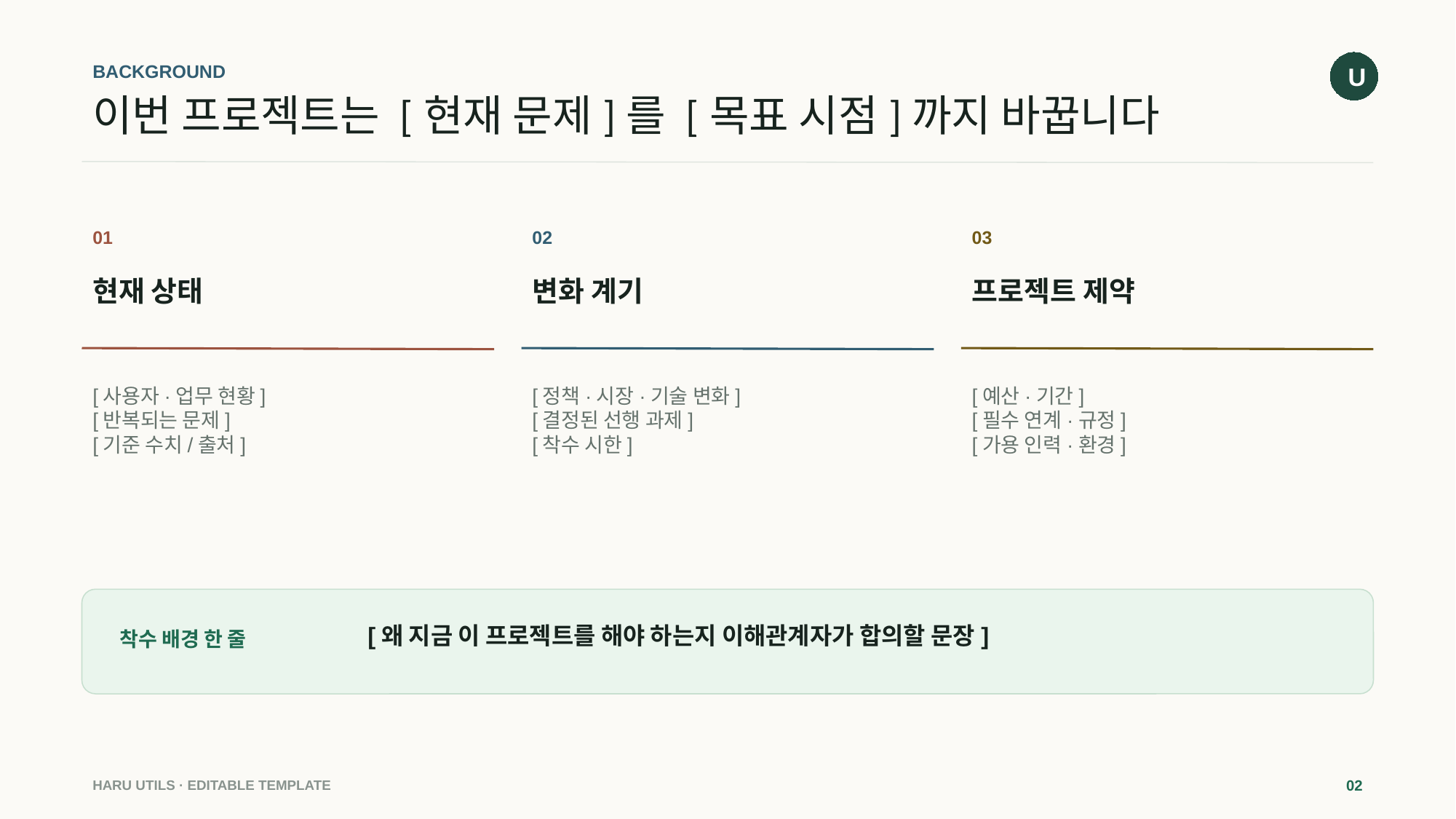

U
BACKGROUND
# 이번 프로젝트는 [현재 문제]를 [목표 시점]까지 바꿉니다

01
02
03
현재 상태
변화 계기
프로젝트 제약

[사용자·업무 현황]
[반복되는 문제]
[기준 수치/출처]
[정책·시장·기술 변화]
[결정된 선행 과제]
[착수 시한]
[예산·기간]
[필수 연계·규정]
[가용 인력·환경]

[왜 지금 이 프로젝트를 해야 하는지 이해관계자가 합의할 문장]
착수 배경 한 줄
HARU UTILS · EDITABLE TEMPLATE
02